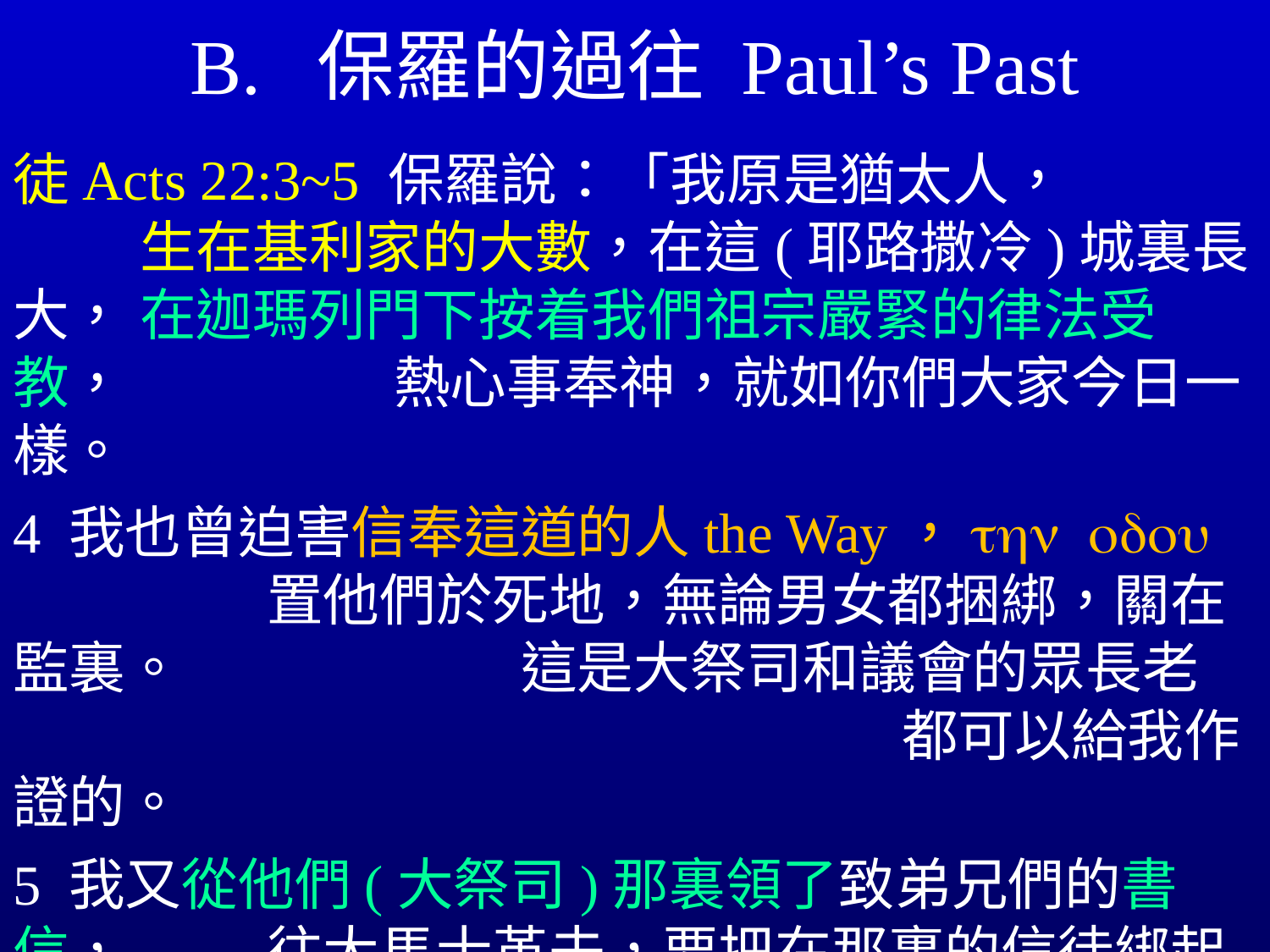

# B.	保羅的過往 Paul’s Past
徒Acts 22:3~5 保羅說：「我原是猶太人，		生在基利家的大數，在這(耶路撒冷)城裏長大，	在迦瑪列門下按着我們祖宗嚴緊的律法受教，			熱心事奉神，就如你們大家今日一樣。
4 我也曾迫害信奉這道的人the Way，την οδου		置他們於死地，無論男女都捆綁，關在監裏。			這是大祭司和議會的眾長老							都可以給我作證的。
5 我又從他們(大祭司)那裏領了致弟兄們的書信，		往大馬士革去，要把在那裏的信徒綁起來，						帶到耶路撒冷受刑。」